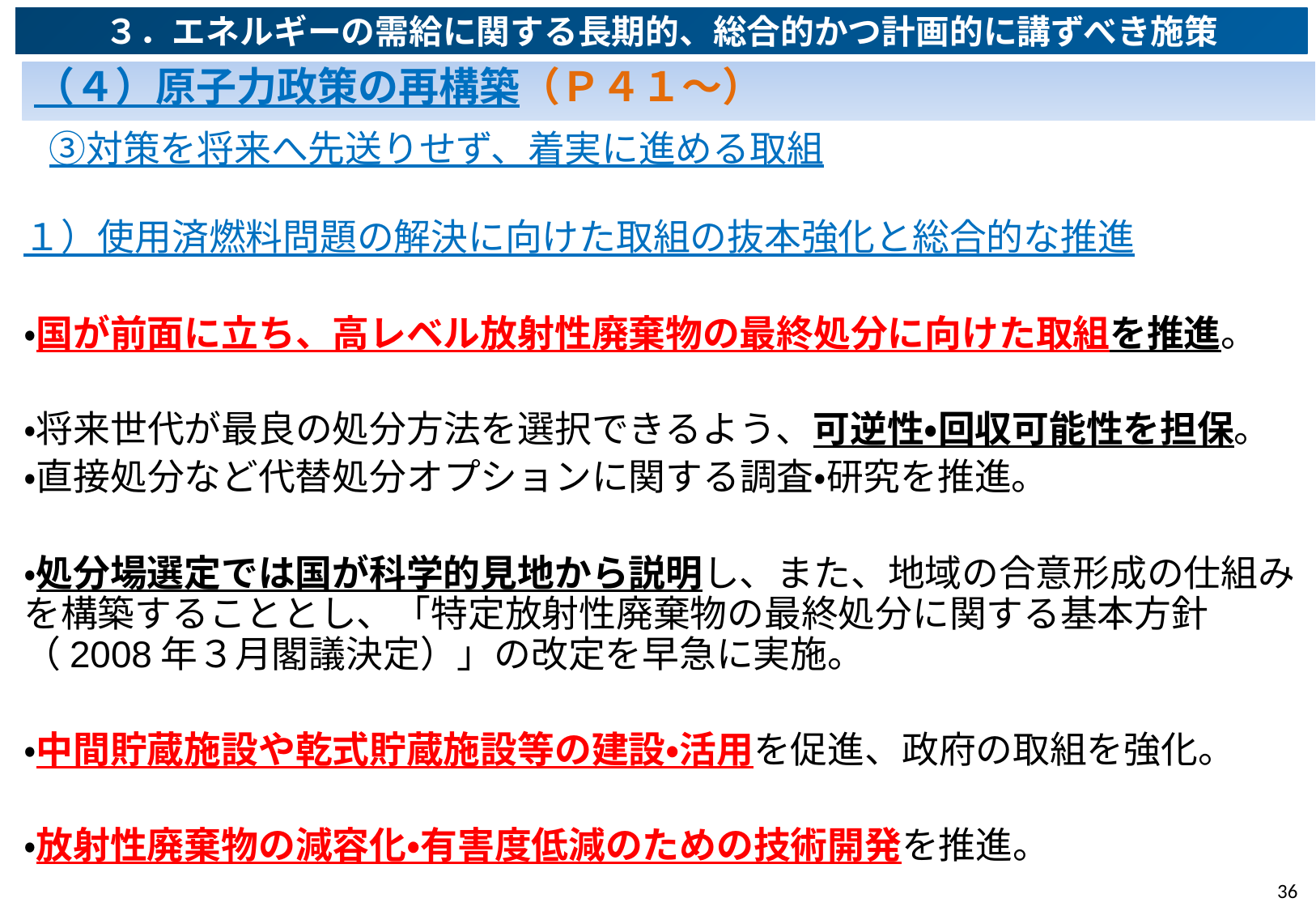

# ３．エネルギーの需給に関する長期的、総合的かつ計画的に講ずべき施策
（４）原子力政策の再構築（Ｐ４１～）
　③対策を将来へ先送りせず、着実に進める取組

１）使用済燃料問題の解決に向けた取組の抜本強化と総合的な推進

・国が前面に立ち、高レベル放射性廃棄物の最終処分に向けた取組を推進。

・将来世代が最良の処分方法を選択できるよう、可逆性・回収可能性を担保。
・直接処分など代替処分オプションに関する調査・研究を推進。

・処分場選定では国が科学的見地から説明し、また、地域の合意形成の仕組みを構築することとし、「特定放射性廃棄物の最終処分に関する基本方針（2008年３月閣議決定）」の改定を早急に実施。

・中間貯蔵施設や乾式貯蔵施設等の建設・活用を促進、政府の取組を強化。

・放射性廃棄物の減容化・有害度低減のための技術開発を推進。

36